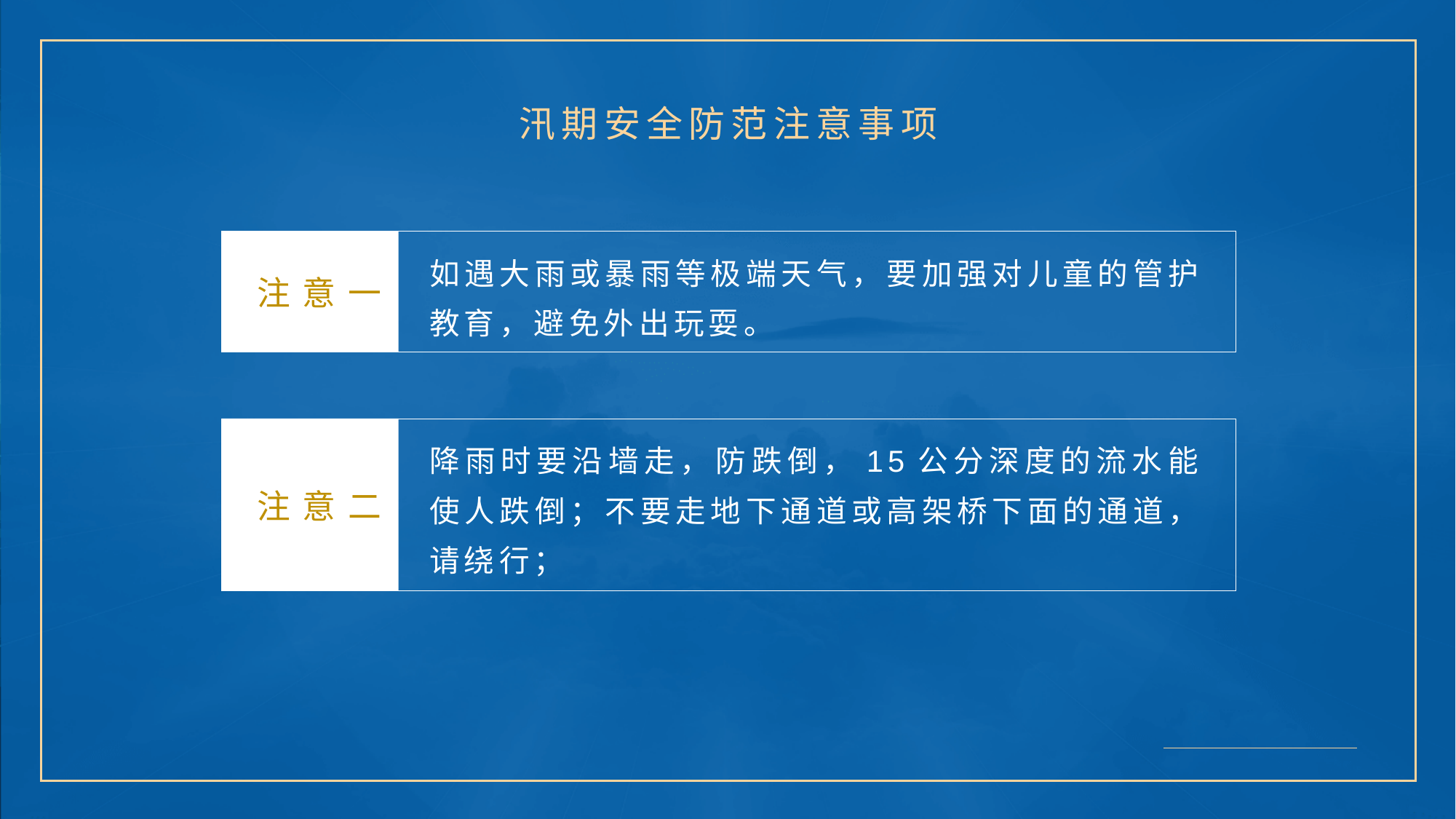

汛期安全防范注意事项

注意一
如遇大雨或暴雨等极端天气，要加强对儿童的管护教育，避免外出玩耍。

注意二
降雨时要沿墙走，防跌倒，15公分深度的流水能使人跌倒；不要走地下通道或高架桥下面的通道，请绕行；